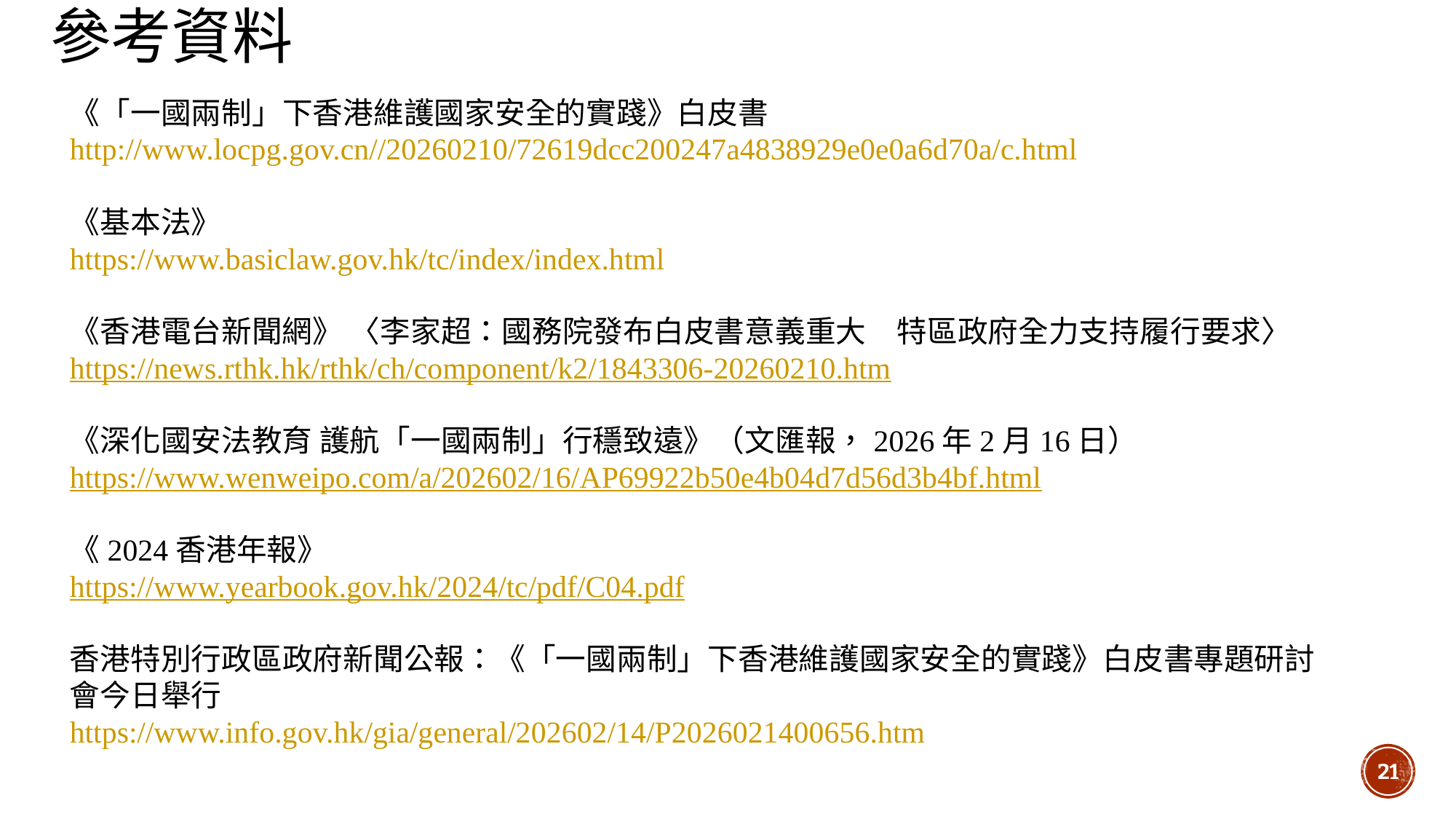

# 參考資料
《「一國兩制」下香港維護國家安全的實踐》白皮書http://www.locpg.gov.cn//20260210/72619dcc200247a4838929e0e0a6d70a/c.html

《基本法》
https://www.basiclaw.gov.hk/tc/index/index.html

《香港電台新聞網》 〈李家超：國務院發布白皮書意義重大　特區政府全力支持履行要求〉
https://news.rthk.hk/rthk/ch/component/k2/1843306-20260210.htm

《深化國安法教育 護航「一國兩制」行穩致遠》（文匯報，2026年2月16日）
https://www.wenweipo.com/a/202602/16/AP69922b50e4b04d7d56d3b4bf.html

《2024香港年報》
https://www.yearbook.gov.hk/2024/tc/pdf/C04.pdf

香港特別行政區政府新聞公報：《「一國兩制」下香港維護國家安全的實踐》白皮書專題研討會今日舉行
https://www.info.gov.hk/gia/general/202602/14/P2026021400656.htm

21